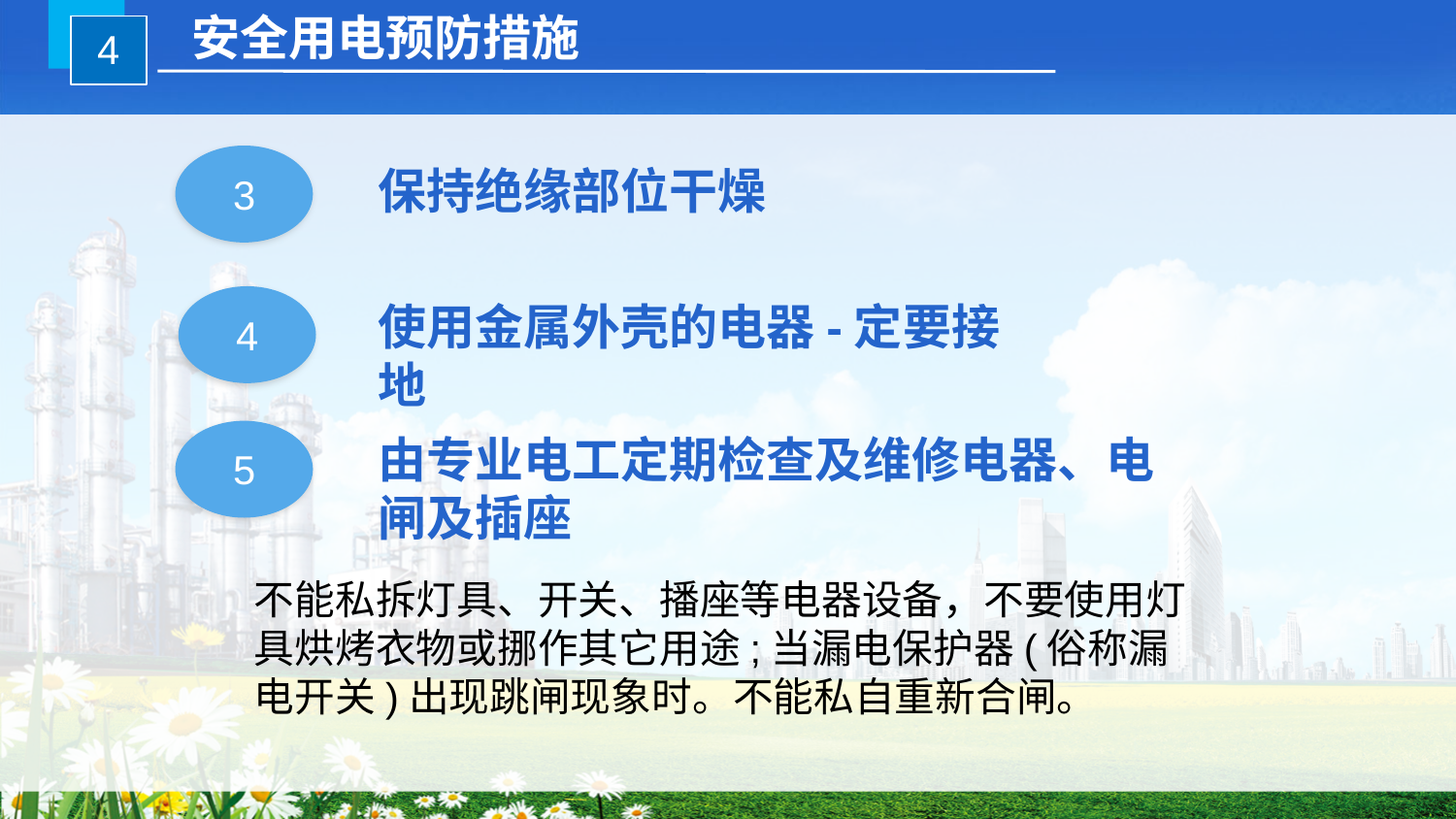

安全用电预防措施
4

3
保持绝缘部位干燥

4
使用金属外壳的电器-定要接地

5
由专业电工定期检查及维修电器、电闸及插座
不能私拆灯具、开关、播座等电器设备，不要使用灯具烘烤衣物或挪作其它用途;当漏电保护器(俗称漏电开关)出现跳闸现象时。不能私自重新合闸。